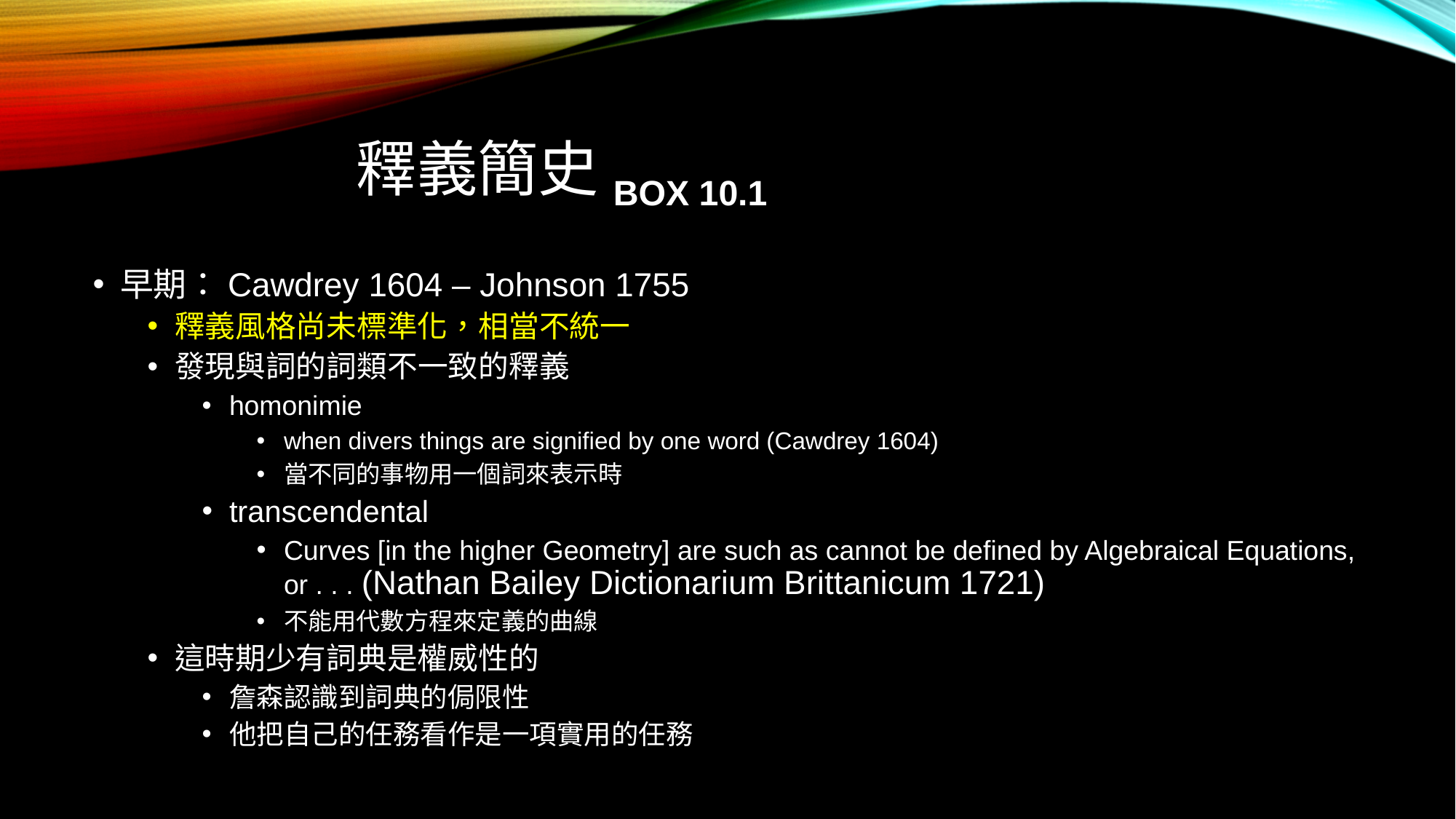

# 釋義簡史Box 10.1
早期：Cawdrey 1604 – Johnson 1755
釋義風格尚未標準化，相當不統一
發現與詞的詞類不一致的釋義
homonimie
when divers things are signiﬁed by one word (Cawdrey 1604)
當不同的事物用一個詞來表示時
transcendental
Curves [in the higher Geometry] are such as cannot be deﬁned by Algebraical Equations, or . . . (Nathan Bailey Dictionarium Brittanicum 1721)
不能用代數方程來定義的曲線
這時期少有詞典是權威性的
詹森認識到詞典的侷限性
他把自己的任務看作是一項實用的任務